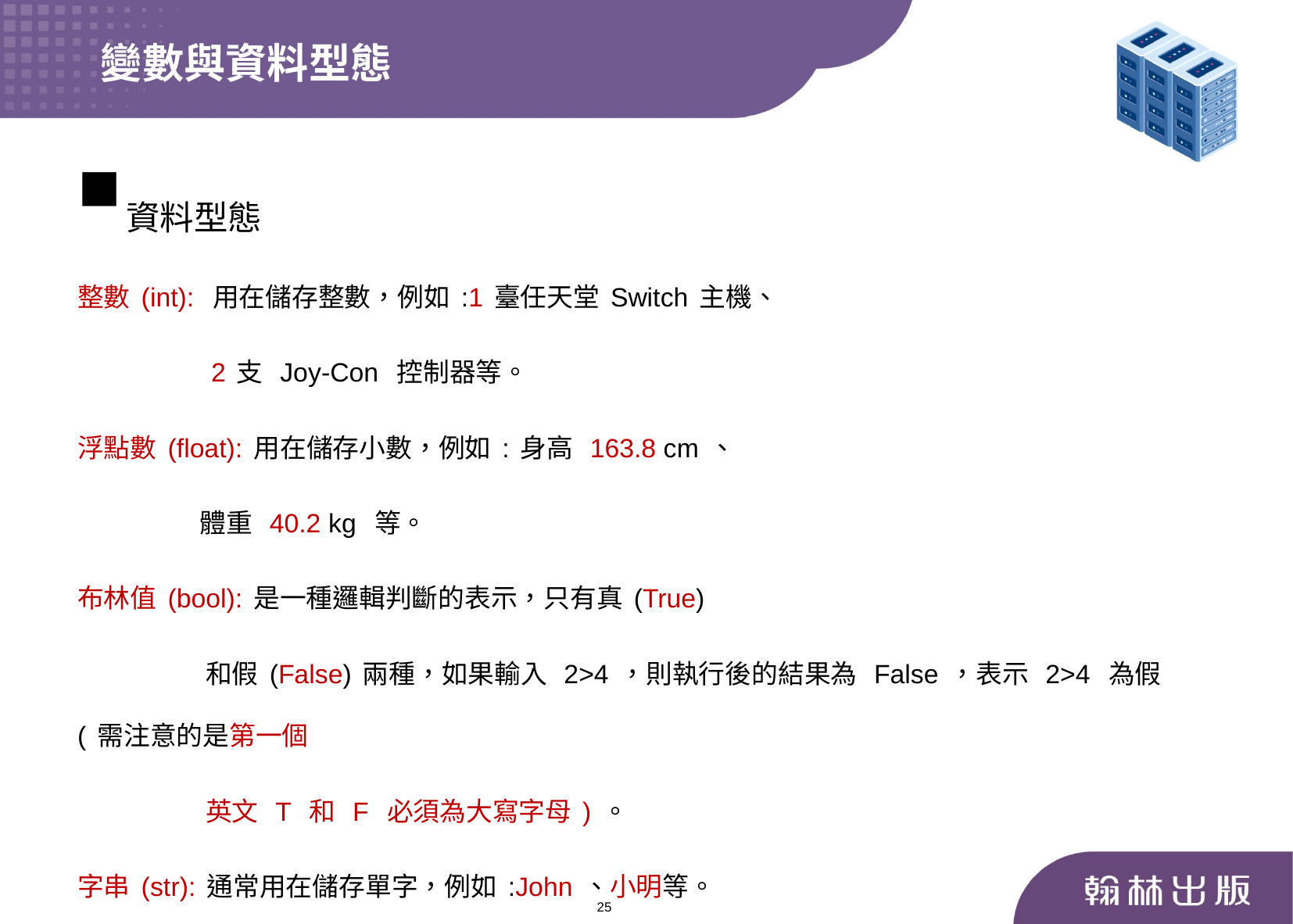

變數與資料型態
資料型態
整數(int): 用在儲存整數，例如:1臺任天堂Switch主機、
                  2支 Joy-Con 控制器等。
浮點數(float):用在儲存小數，例如:身高 163.8 cm、
                   體重 40.2 kg 等。
布林值(bool):是一種邏輯判斷的表示，只有真(True)
                    和假(False)兩種，如果輸入 2>4，則執行後的結果為 False，表示 2>4 為假 (需注意的是第一個
                    英文 T 和 F 必須為大寫字母)。
字串(str):通常用在儲存單字，例如:John、小明等。

25